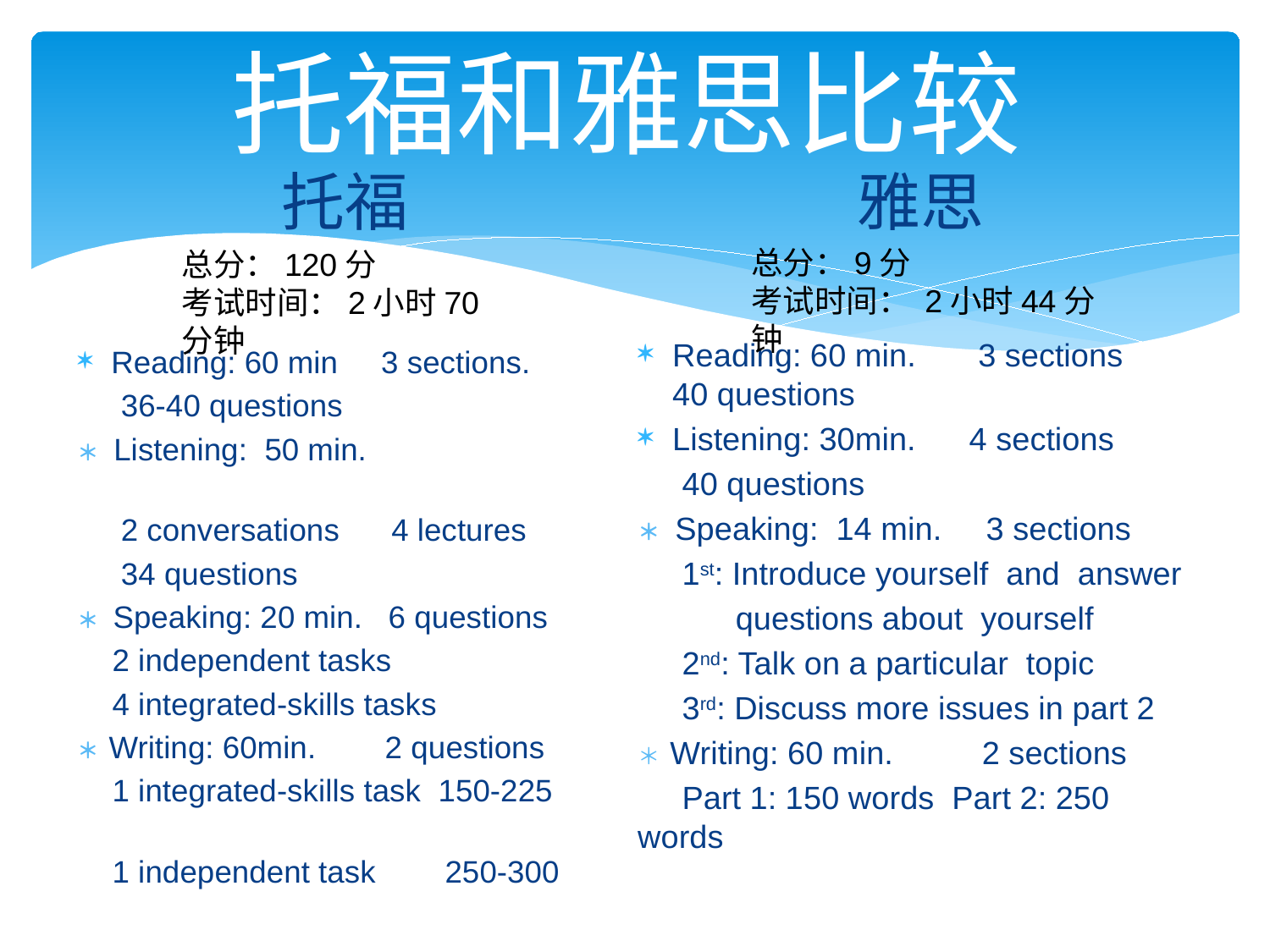

# 托福和雅思比较
托福
雅思
总分：9分
考试时间： 2小时44分钟
总分：120分
考试时间：2小时70分钟
Reading: 60 min.       3 sections     40 questions
Listening: 30min.      4 sections
     40 questions
＊  Speaking:  14 min.     3 sections
     1st: Introduce yourself  and  answer
           questions about  yourself
     2nd: Talk on a particular  topic
     3rd: Discuss more issues in part 2
＊ Writing: 60 min.          2 sections
     Part 1: 150 words  Part 2: 250 words
Reading: 60 min     3 sections.
     36-40 questions
＊  Listening:  50 min.
     2 conversations      4 lectures
     34 questions
＊ Speaking: 20 min.   6 questions
    2 independent tasks
    4 integrated-skills tasks
＊ Writing: 60min.        2 questions
    1 integrated-skills task  150-225
    1 independent task        250-300